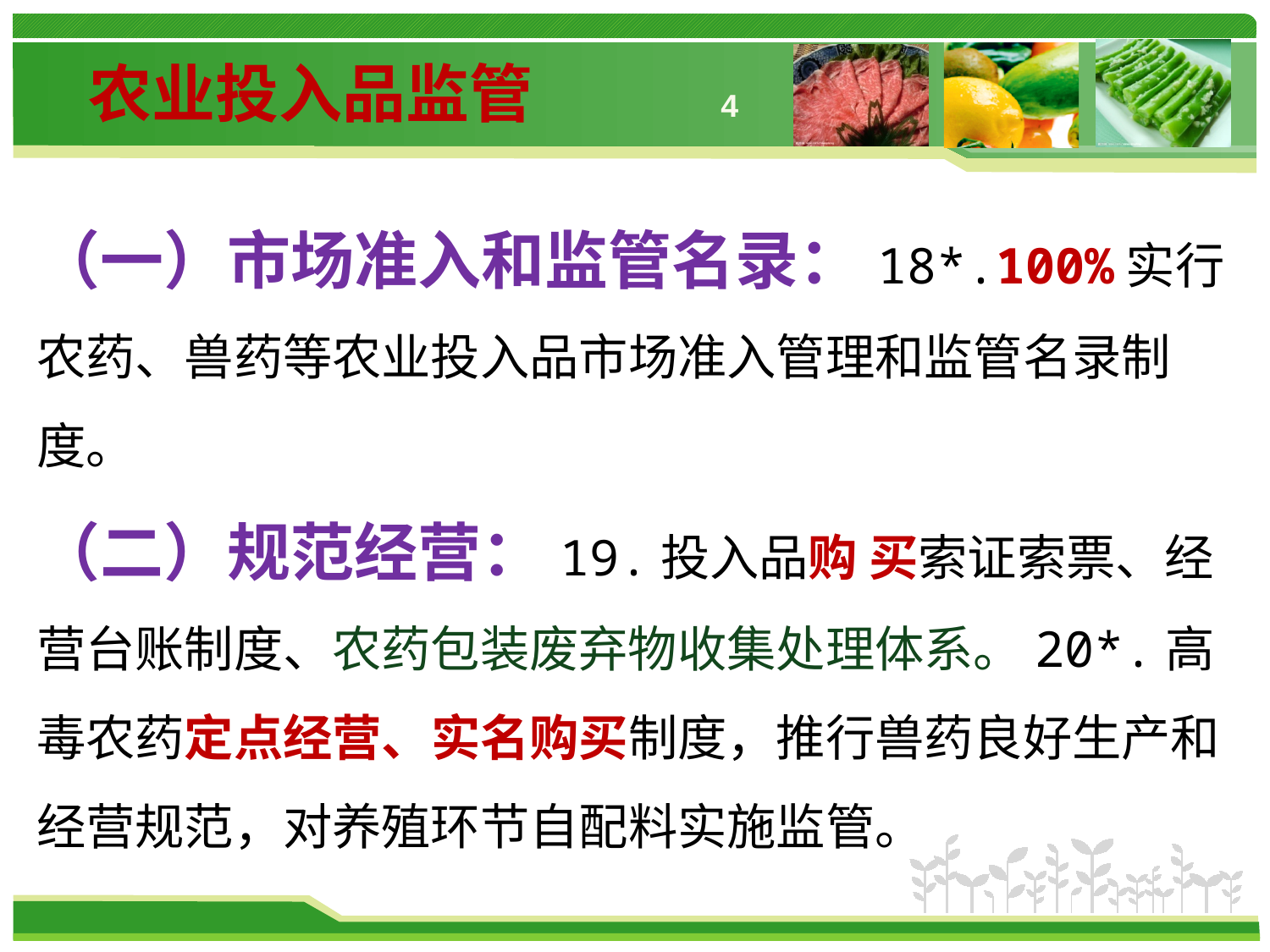

# 农业投入品监管            4
（一）市场准入和监管名录：18*.100%实行农药、兽药等农业投入品市场准入管理和监管名录制度。
（二）规范经营：19.投入品购 买索证索票、经营台账制度、农药包装废弃物收集处理体系。20*.高毒农药定点经营、实名购买制度，推行兽药良好生产和经营规范，对养殖环节自配料实施监管。